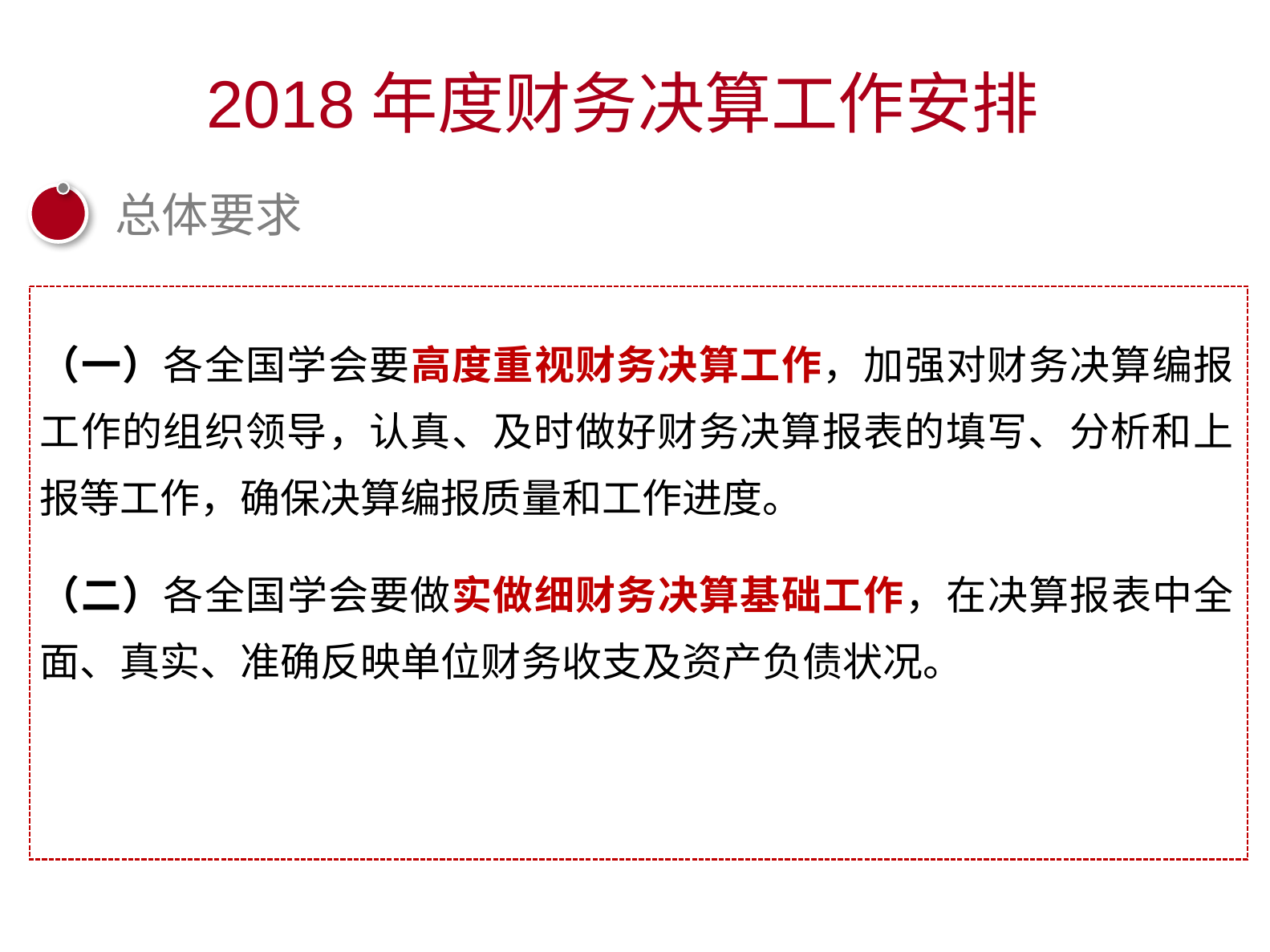

2018年度财务决算工作安排

总体要求

（一）各全国学会要高度重视财务决算工作，加强对财务决算编报工作的组织领导，认真、及时做好财务决算报表的填写、分析和上报等工作，确保决算编报质量和工作进度。
（二）各全国学会要做实做细财务决算基础工作，在决算报表中全面、真实、准确反映单位财务收支及资产负债状况。